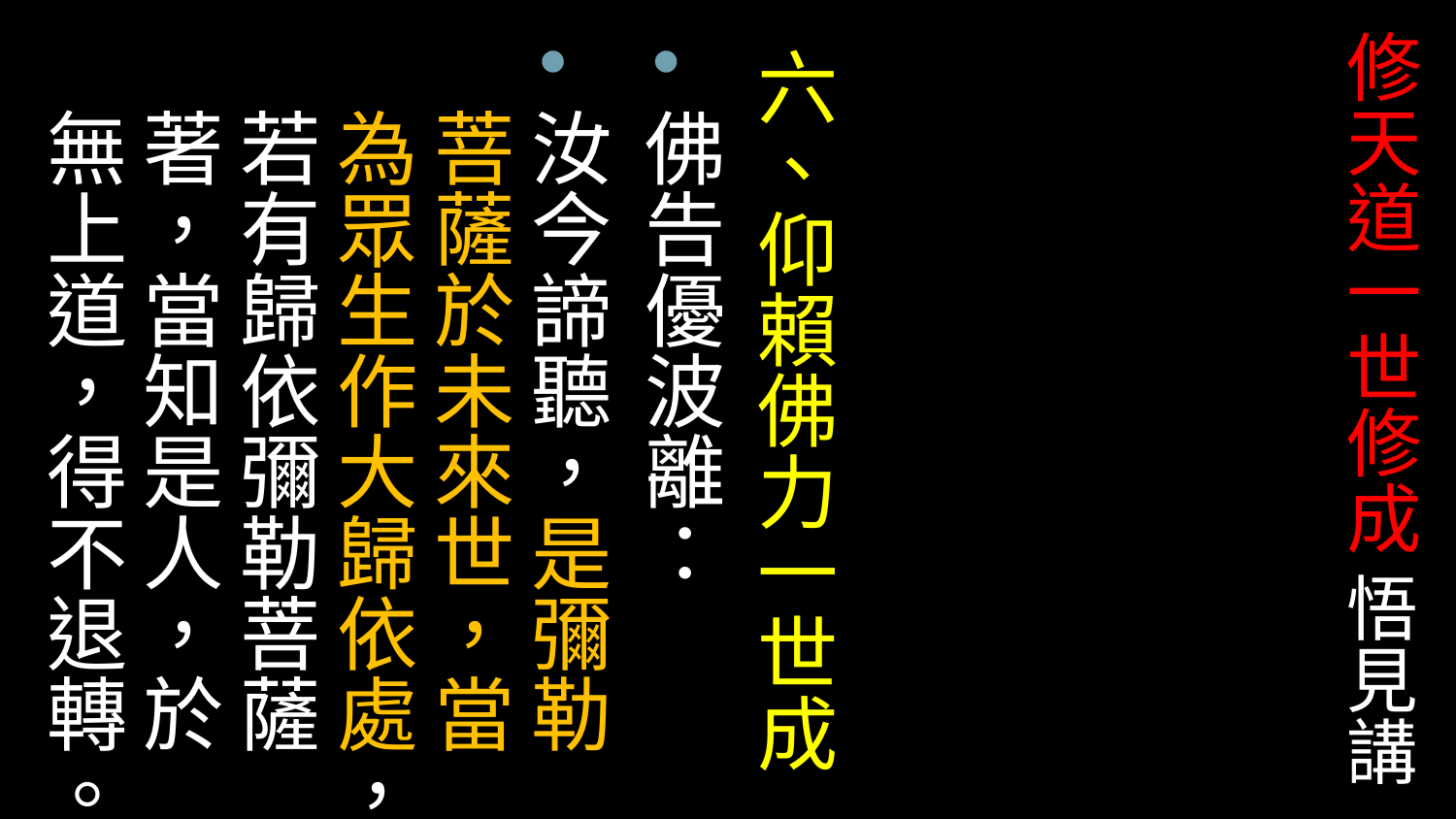

# 修天道一世修成 悟見講
六、仰賴佛力一世成
佛告優波離：
汝今諦聽，是彌勒菩薩於未來世，當為眾生作大歸依處，若有歸依彌勒菩薩著，當知是人，於無上道，得不退轉。